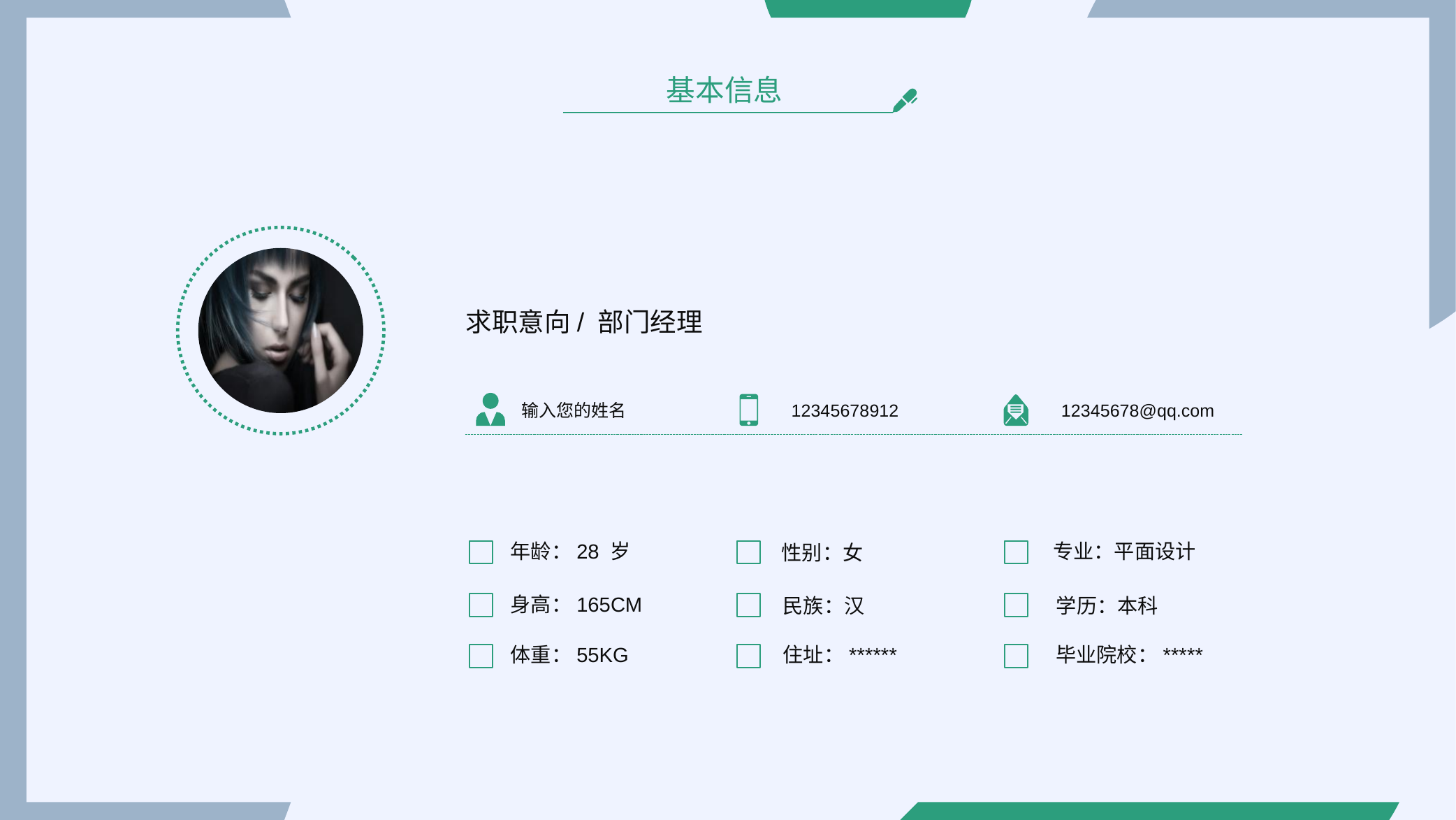

基本信息

求职意向/ 部门经理

输入您的姓名
12345678912
12345678@qq.com
年龄：28 岁
性别：女
专业：平面设计

身高：165CM
民族：汉
学历：本科

体重：55KG
住址：******
毕业院校：*****